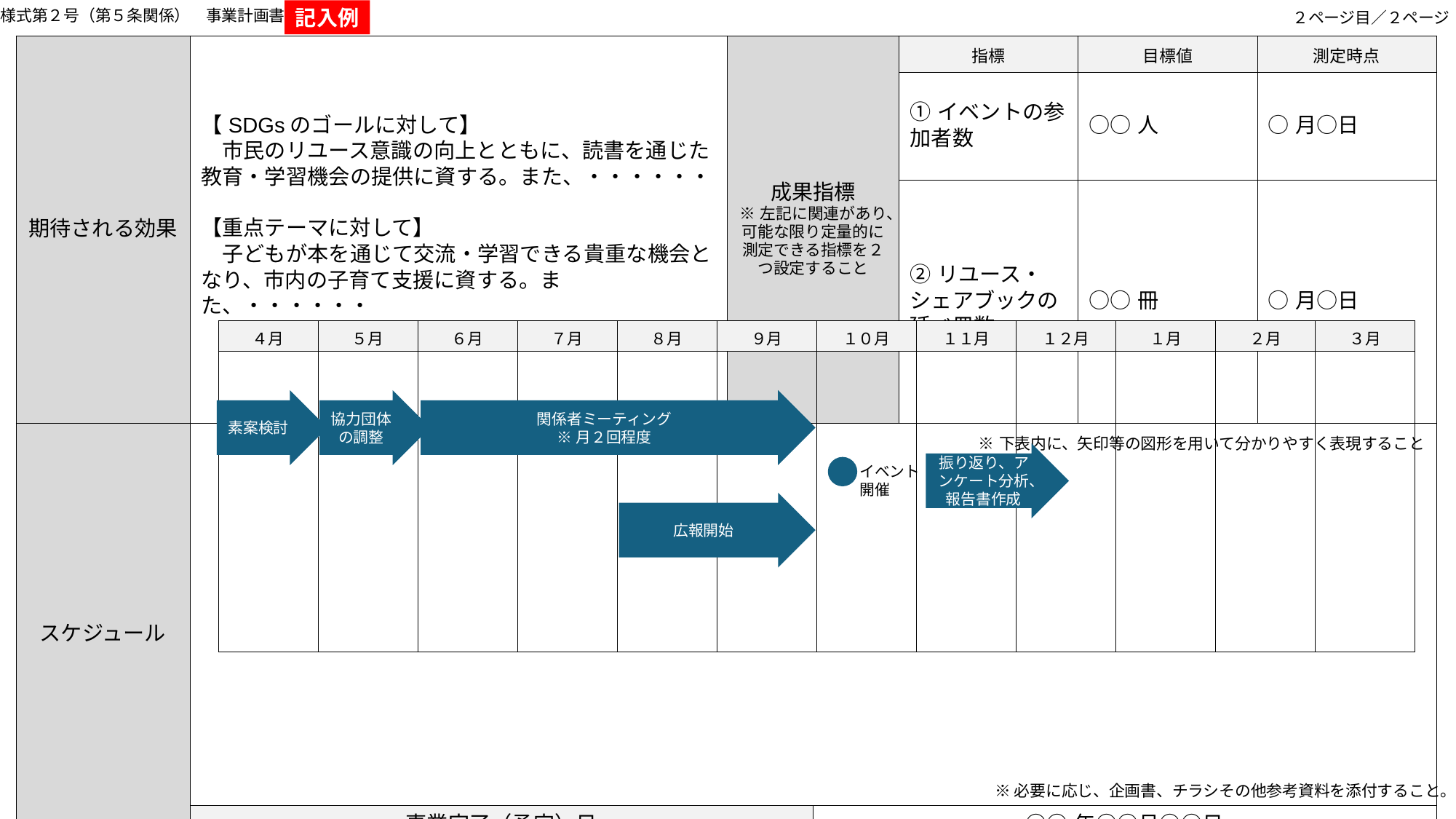

様式第２号（第５条関係）　事業計画書
記入例
２ページ目／２ページ
| 期待される効果 | 【SDGsのゴールに対して】 　市民のリユース意識の向上とともに、読書を通じた教育・学習機会の提供に資する。また、・・・・・・ 【重点テーマに対して】 　子どもが本を通じて交流・学習できる貴重な機会となり、市内の子育て支援に資する。また、・・・・・・ | 成果指標 ※左記に関連があり、可能な限り定量的に測定できる指標を２つ設定すること |  | 指標 | 目標値 | 測定時点 |
| --- | --- | --- | --- | --- | --- | --- |
|  |  |  |  | ①イベントの参加者数 | ○○人 | ○月○日 |
|  |  |  |  | ②リユース・シェアブックの延べ冊数 | ○○冊 | ○月○日 |
| スケジュール | ※下表内に、矢印等の図形を用いて分かりやすく表現すること |  |  |  |  |  |
|  | 事業完了（予定）日 |  | ○○年○○月○○日 |  |  |  |
| 特記事項等 |  |  |  |  |  |  |
| ４月 | ５月 | ６月 | ７月 | ８月 | ９月 | １０月 | １１月 | １２月 | １月 | ２月 | ３月 |
| --- | --- | --- | --- | --- | --- | --- | --- | --- | --- | --- | --- |
|  |  |  |  |  |  |  |  |  |  |  |  |
素案検討
協力団体
の調整
関係者ミーティング
※月２回程度
振り返り、アンケート分析、報告書作成

イベント
開催
広報開始
※必要に応じ、企画書、チラシその他参考資料を添付すること。